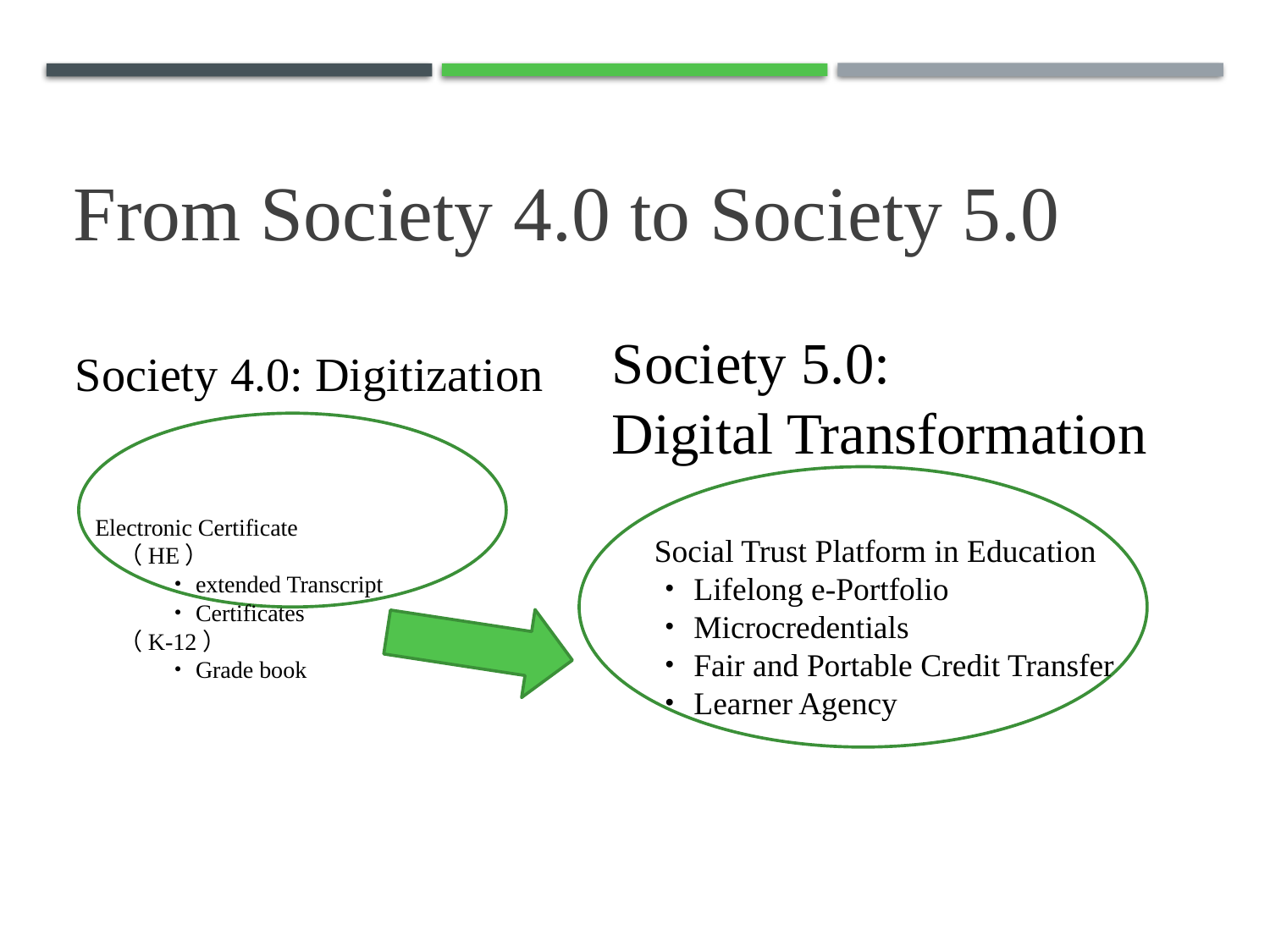

# From Society 4.0 to Society 5.0
Society 5.0:
Digital Transformation
Society 4.0: Digitization

Electronic Certificate
　（HE）
　　　・extended Transcript
　　　・Certificates
　（K-12）
　　　・Grade book
Social Trust Platform in Education
・Lifelong e-Portfolio
・Microcredentials
・Fair and Portable Credit Transfer
・Learner Agency